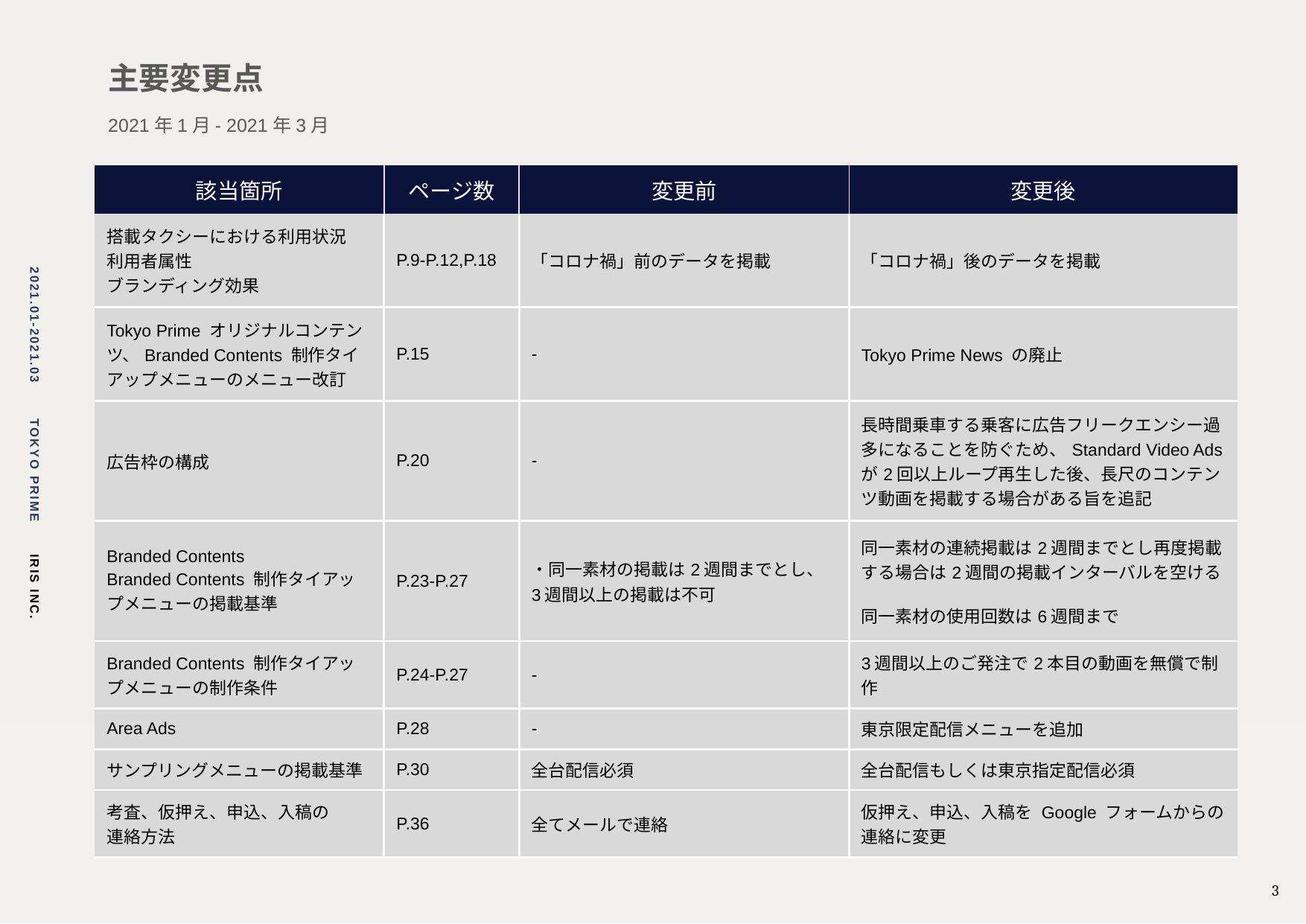

主要変更点
2021年1月- 2021年3月
| 該当箇所 | ページ数 | 変更前 | 変更後 |
| --- | --- | --- | --- |
| 搭載タクシーにおける利用状況 利用者属性 ブランディング効果 | P.9-P.12,P.18 | 「コロナ禍」前のデータを掲載 | 「コロナ禍」後のデータを掲載 |
| Tokyo Prime オリジナルコンテンツ、Branded Contents 制作タイアップメニューのメニュー改訂 | P.15 | - | Tokyo Prime News の廃止 |
| 広告枠の構成 | P.20 | - | 長時間乗車する乗客に広告フリークエンシー過多になることを防ぐため、Standard Video Ads が2回以上ループ再生した後、長尺のコンテンツ動画を掲載する場合がある旨を追記 |
| Branded Contents Branded Contents 制作タイアップメニューの掲載基準 | P.23-P.27 | ・同一素材の掲載は2週間までとし、3週間以上の掲載は不可 | 同一素材の連続掲載は2週間までとし再度掲載する場合は2週間の掲載インターバルを空ける 同一素材の使用回数は6週間まで |
| Branded Contents 制作タイアップメニューの制作条件 | P.24-P.27 | - | 3週間以上のご発注で2本目の動画を無償で制作 |
| Area Ads | P.28 | - | 東京限定配信メニューを追加 |
| サンプリングメニューの掲載基準 | P.30 | 全台配信必須 | 全台配信もしくは東京指定配信必須 |
| 考査、仮押え、申込、入稿の 連絡方法 | P.36 | 全てメールで連絡 | 仮押え、申込、入稿を Google フォームからの 連絡に変更 |